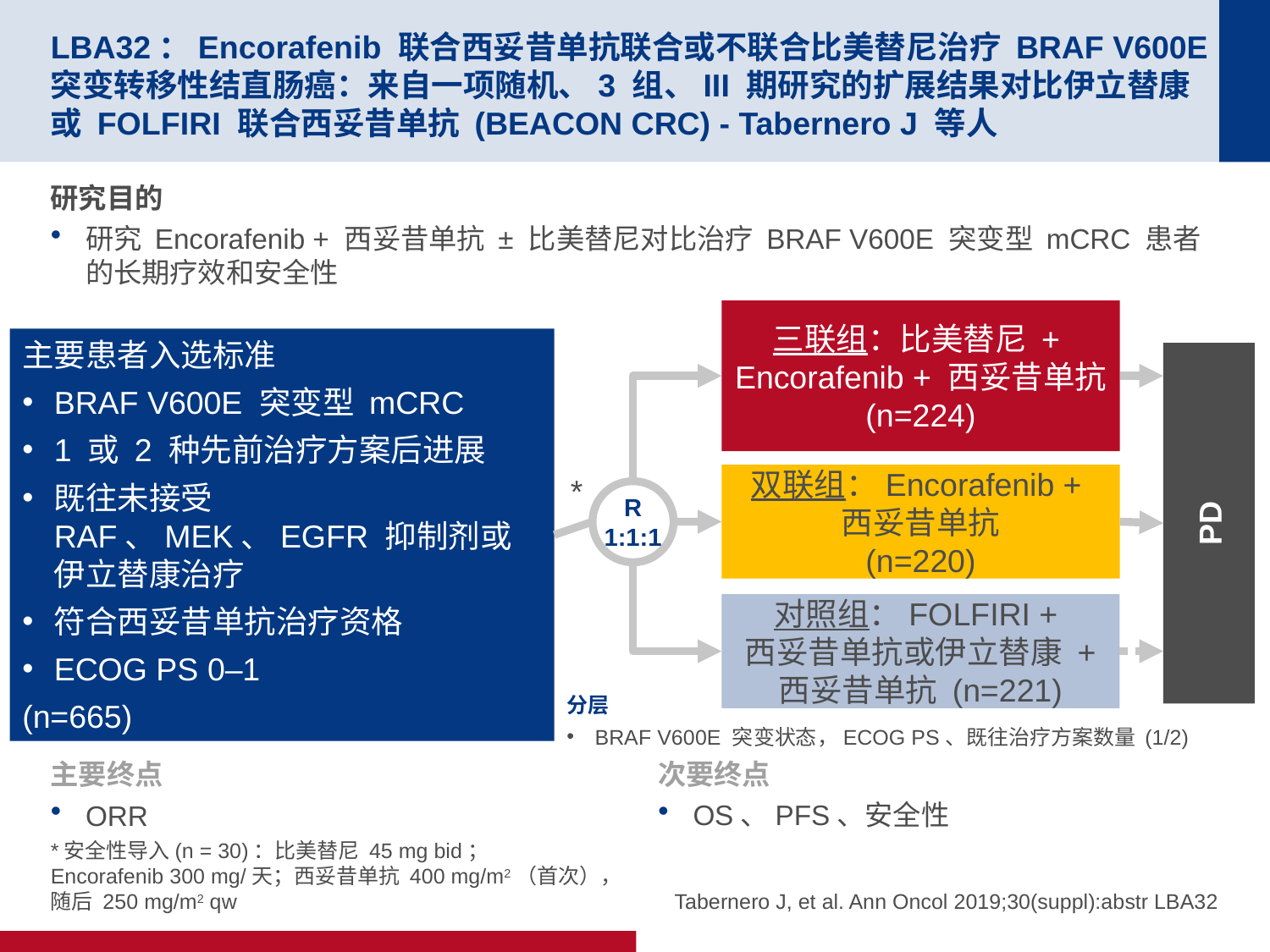

# LBA32：Encorafenib 联合西妥昔单抗联合或不联合比美替尼治疗 BRAF V600E 突变转移性结直肠癌：来自一项随机、3 组、III 期研究的扩展结果对比伊立替康或 FOLFIRI 联合西妥昔单抗 (BEACON CRC) - Tabernero J 等人
研究目的
研究 Encorafenib + 西妥昔单抗 ± 比美替尼对比治疗 BRAF V600E 突变型 mCRC 患者的长期疗效和安全性
三联组：比美替尼 +
Encorafenib + 西妥昔单抗
(n=224)
主要患者入选标准
BRAF V600E 突变型 mCRC
1 或 2 种先前治疗方案后进展
既往未接受 RAF、MEK、EGFR 抑制剂或伊立替康治疗
符合西妥昔单抗治疗资格
ECOG PS 0–1
(n=665)
PD
双联组：Encorafenib +
西妥昔单抗
(n=220)
*
R
1:1:1
对照组：FOLFIRI +
西妥昔单抗或伊立替康 + 西妥昔单抗 (n=221)
分层
BRAF V600E 突变状态，ECOG PS、既往治疗方案数量 (1/2)
主要终点
ORR

次要终点
OS、PFS、安全性
*安全性导入(n = 30)：比美替尼 45 mg bid；
Encorafenib 300 mg/天；西妥昔单抗 400 mg/m2（首次），随后 250 mg/m2 qw
Tabernero J, et al. Ann Oncol 2019;30(suppl):abstr LBA32